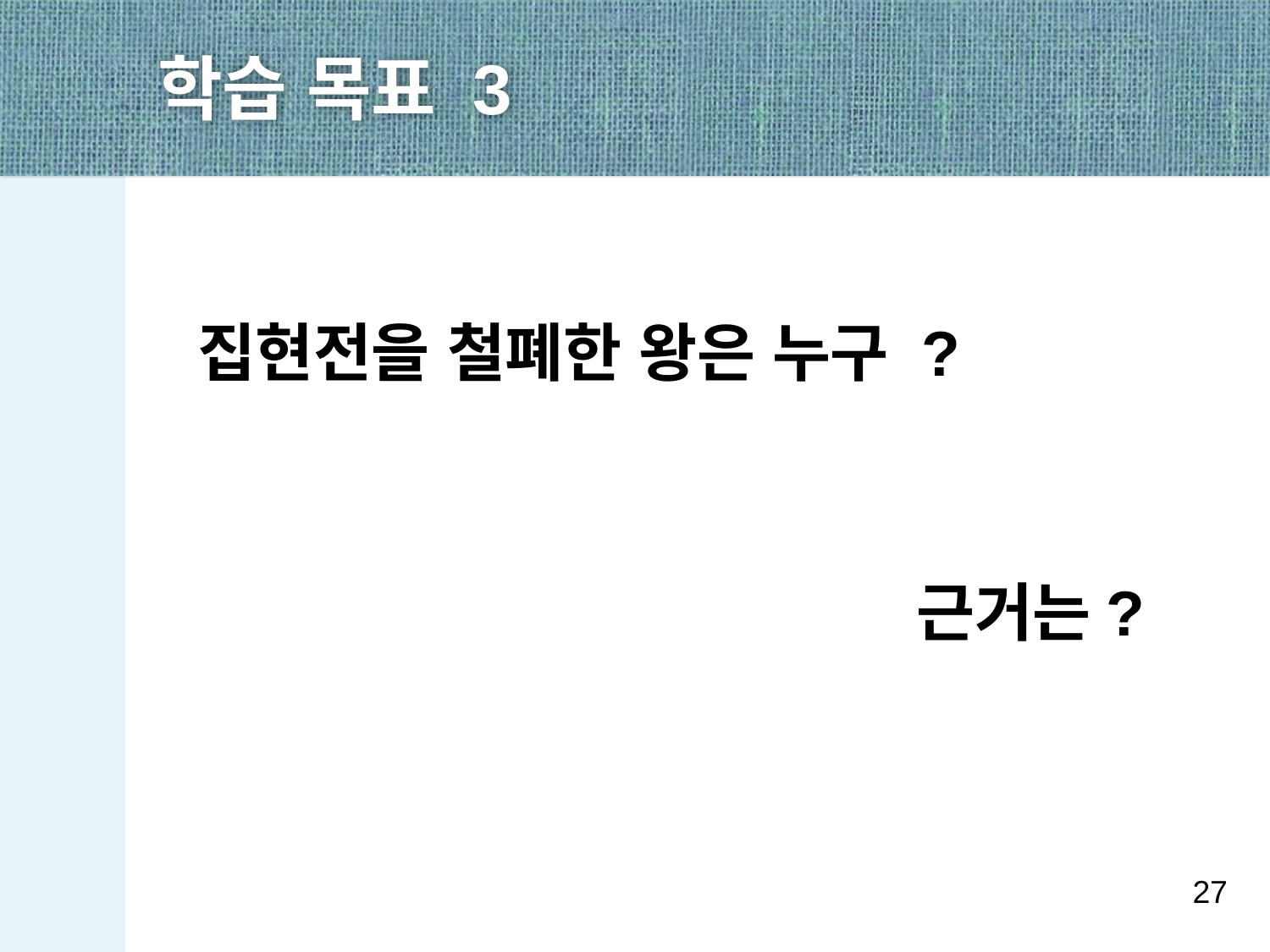

학습 목표 3
집현전을 철폐한 왕은 누구 ?
근거는?
27